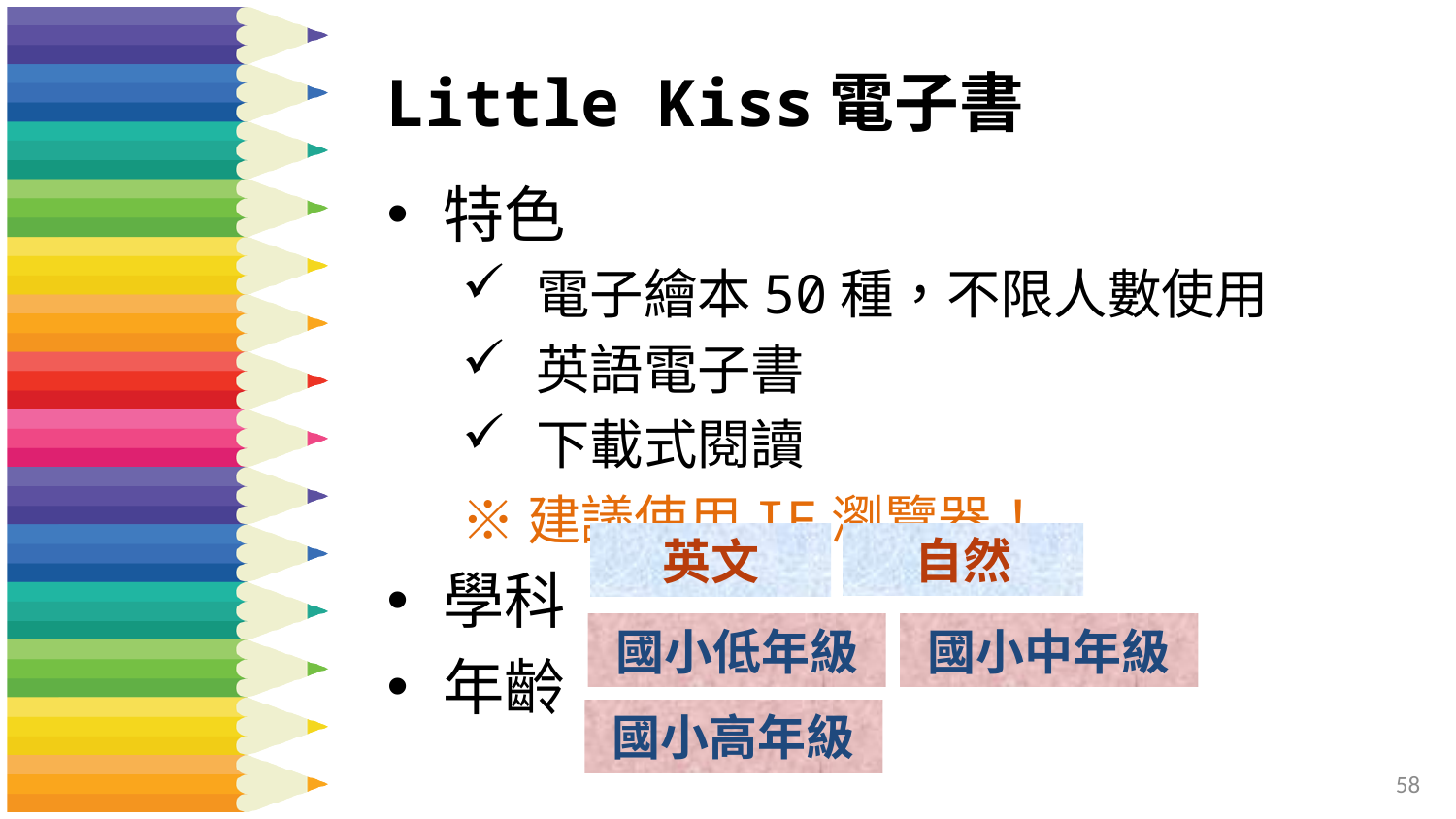

# Little Kiss電子書
特色
電子繪本50種，不限人數使用
英語電子書
下載式閱讀
※建議使用IE瀏覽器！
學科
年齡

自然
英文
國小低年級
國小中年級
國小高年級
58